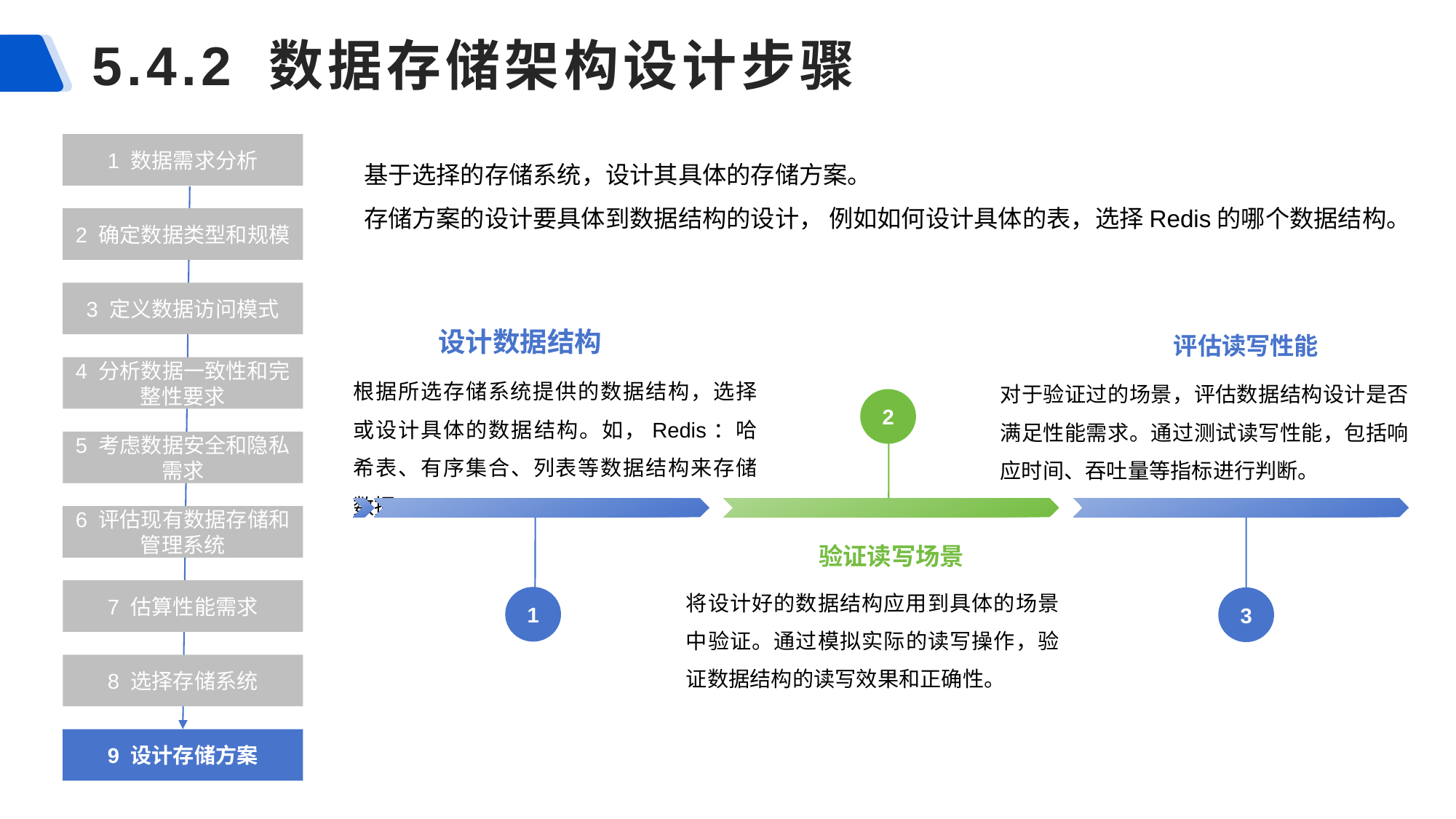

# 5.4.2 数据存储架构设计步骤
1 数据需求分析
基于选择的存储系统，设计其具体的存储方案。
存储方案的设计要具体到数据结构的设计， 例如如何设计具体的表，选择Redis的哪个数据结构。
2 确定数据类型和规模
3 定义数据访问模式
设计数据结构
评估读写性能
根据所选存储系统提供的数据结构，选择或设计具体的数据结构。如，Redis：哈希表、有序集合、列表等数据结构来存储数据。

对于验证过的场景，评估数据结构设计是否满足性能需求。通过测试读写性能，包括响应时间、吞吐量等指标进行判断。
2

验证读写场景
将设计好的数据结构应用到具体的场景中验证。通过模拟实际的读写操作，验证数据结构的读写效果和正确性。
1
3
4 分析数据一致性和完整性要求
5 考虑数据安全和隐私需求
6 评估现有数据存储和管理系统
7 估算性能需求
8 选择存储系统
9 设计存储方案